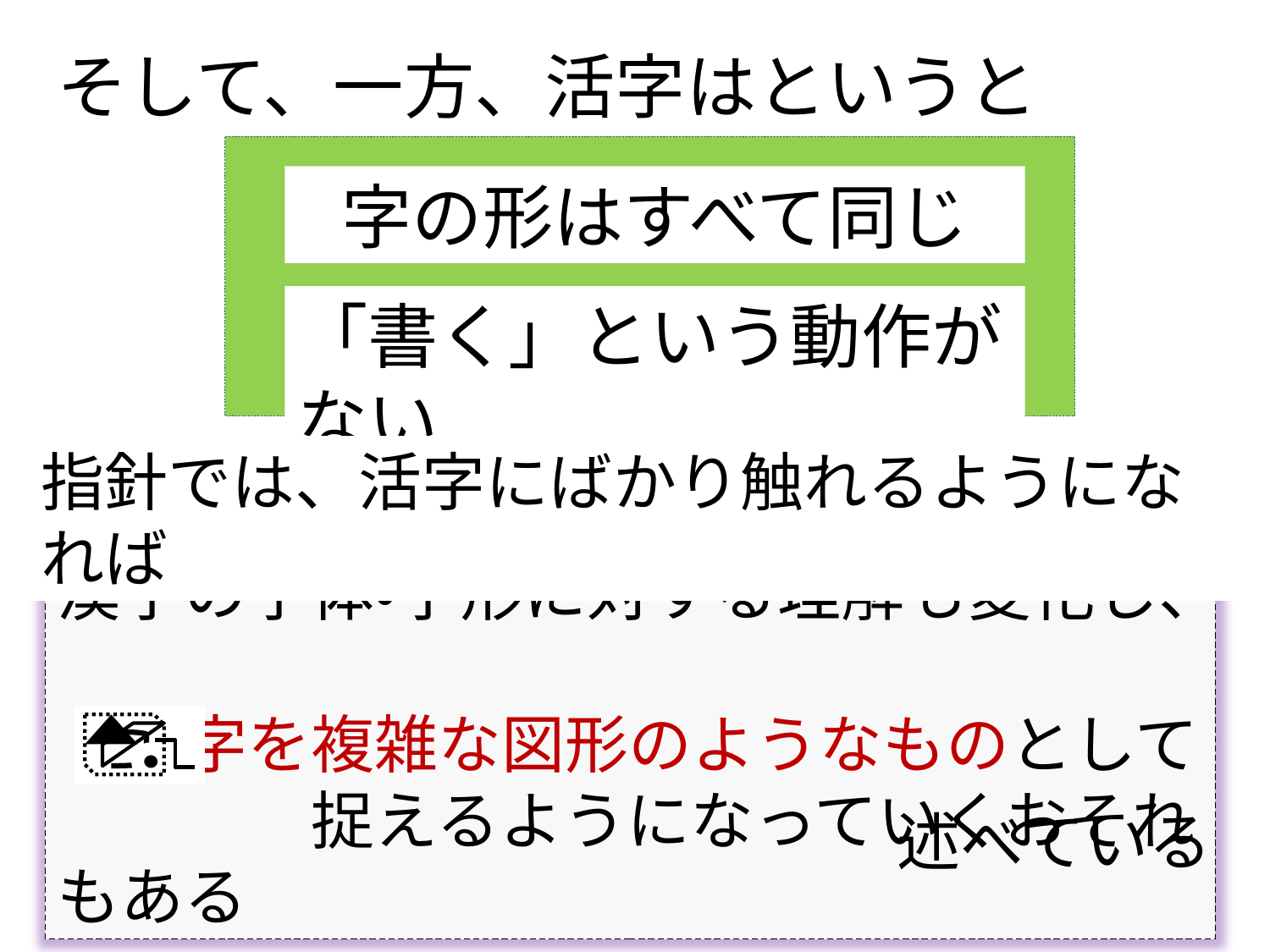

そして、一方、活字はというと

字の形はすべて同じ
「書く」という動作がない
指針では、活字にばかり触れるようになれば
漢字の字体・字形に対する理解も変化し、
　漢字を複雑な図形のようなものとして
　　　　捉えるようになっていくおそれもある

述べている